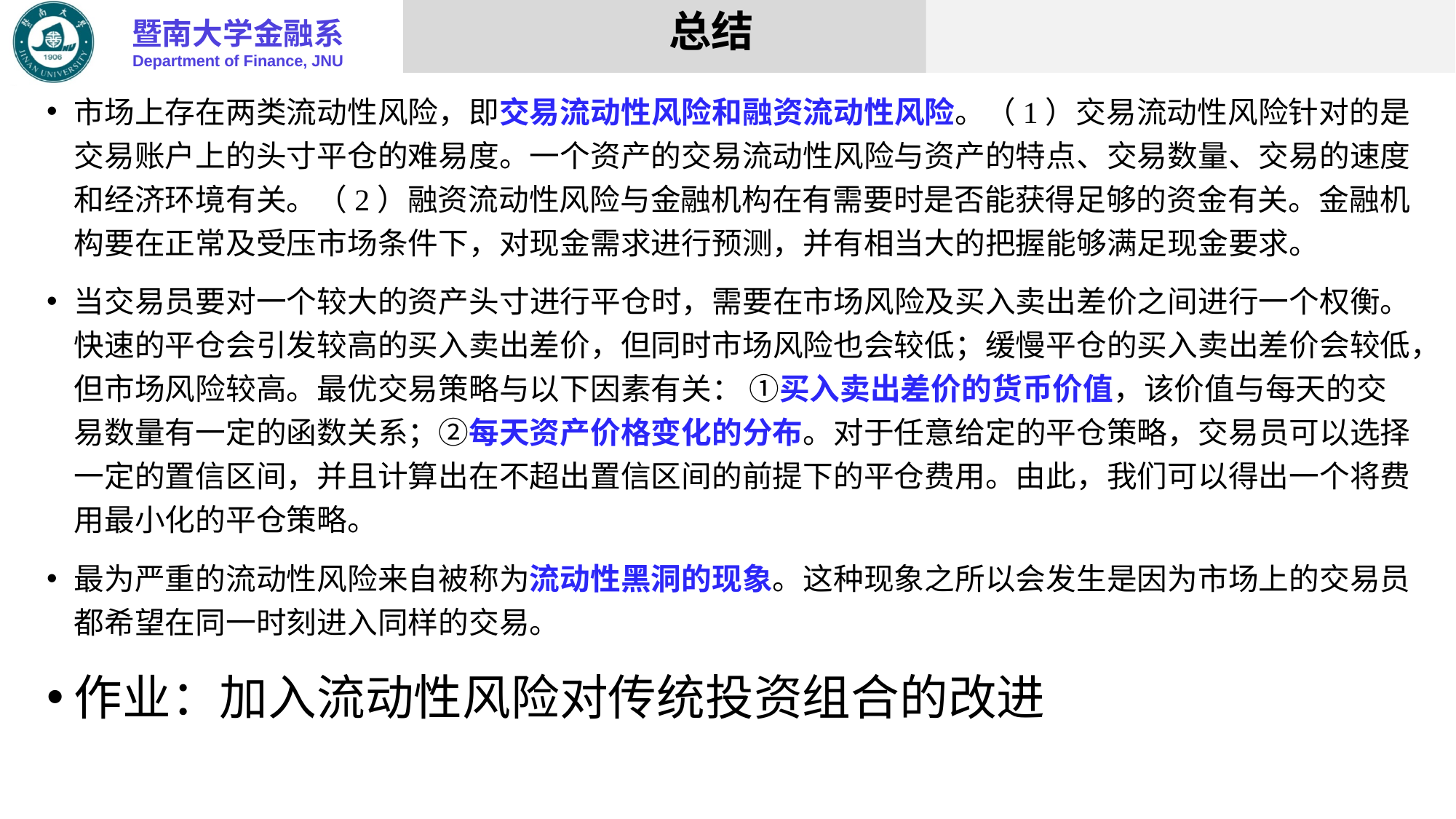

# 总结
市场上存在两类流动性风险，即交易流动性风险和融资流动性风险。（1）交易流动性风险针对的是交易账户上的头寸平仓的难易度。一个资产的交易流动性风险与资产的特点、交易数量、交易的速度和经济环境有关。（2）融资流动性风险与金融机构在有需要时是否能获得足够的资金有关。金融机构要在正常及受压市场条件下，对现金需求进行预测，并有相当大的把握能够满足现金要求。
当交易员要对一个较大的资产头寸进行平仓时，需要在市场风险及买入卖出差价之间进行一个权衡。快速的平仓会引发较高的买入卖出差价，但同时市场风险也会较低；缓慢平仓的买入卖出差价会较低，但市场风险较高。最优交易策略与以下因素有关： ①买入卖出差价的货币价值，该价值与每天的交易数量有一定的函数关系；②每天资产价格变化的分布。对于任意给定的平仓策略，交易员可以选择一定的置信区间，并且计算出在不超出置信区间的前提下的平仓费用。由此，我们可以得出一个将费用最小化的平仓策略。
最为严重的流动性风险来自被称为流动性黑洞的现象。这种现象之所以会发生是因为市场上的交易员都希望在同一时刻进入同样的交易。
作业：加入流动性风险对传统投资组合的改进